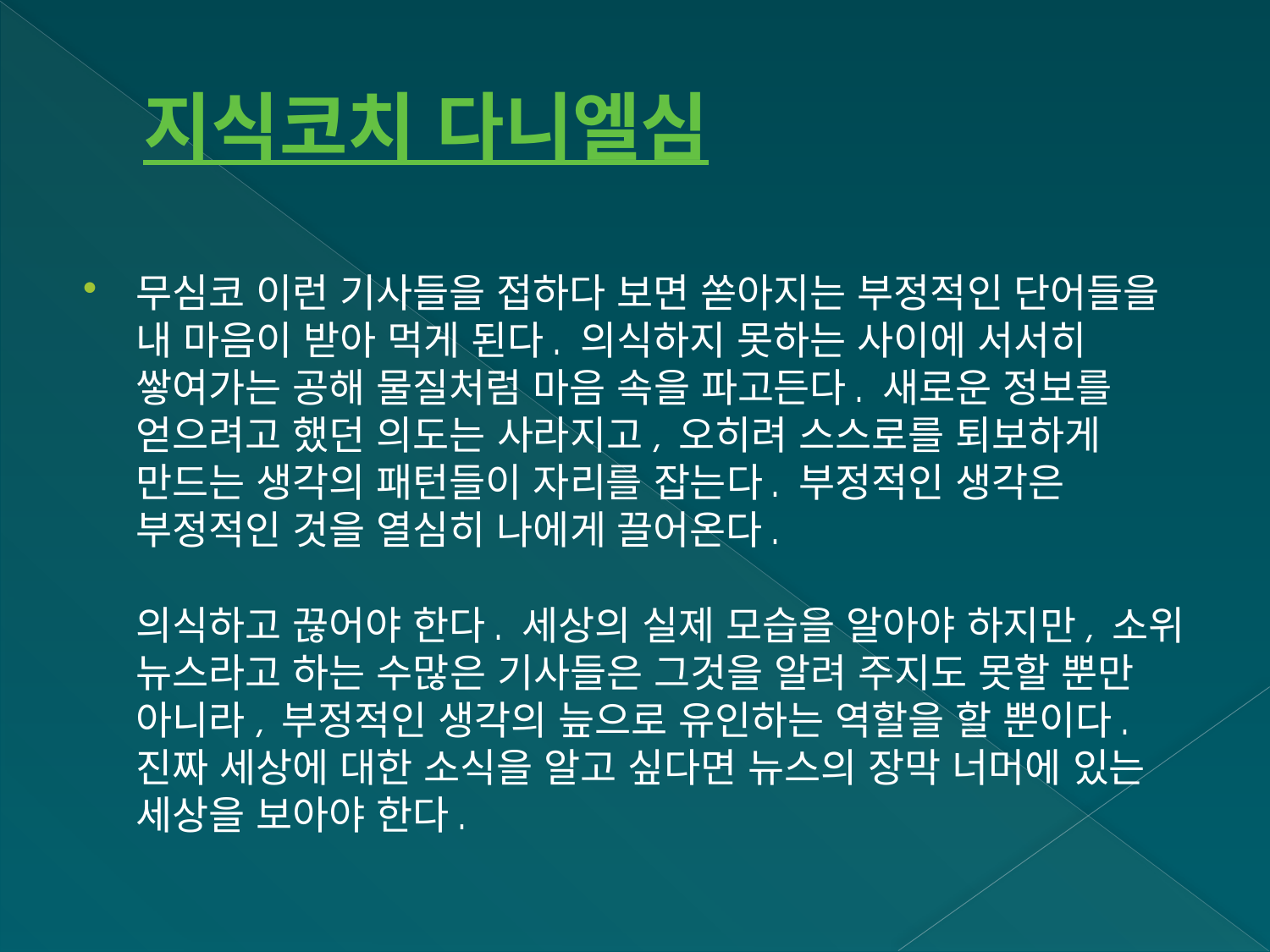

# 지식코치 다니엘심
무심코 이런 기사들을 접하다 보면 쏟아지는 부정적인 단어들을 내 마음이 받아 먹게 된다. 의식하지 못하는 사이에 서서히 쌓여가는 공해 물질처럼 마음 속을 파고든다. 새로운 정보를 얻으려고 했던 의도는 사라지고, 오히려 스스로를 퇴보하게 만드는 생각의 패턴들이 자리를 잡는다. 부정적인 생각은 부정적인 것을 열심히 나에게 끌어온다.
의식하고 끊어야 한다. 세상의 실제 모습을 알아야 하지만, 소위 뉴스라고 하는 수많은 기사들은 그것을 알려 주지도 못할 뿐만 아니라, 부정적인 생각의 늪으로 유인하는 역할을 할 뿐이다. 진짜 세상에 대한 소식을 알고 싶다면 뉴스의 장막 너머에 있는 세상을 보아야 한다.